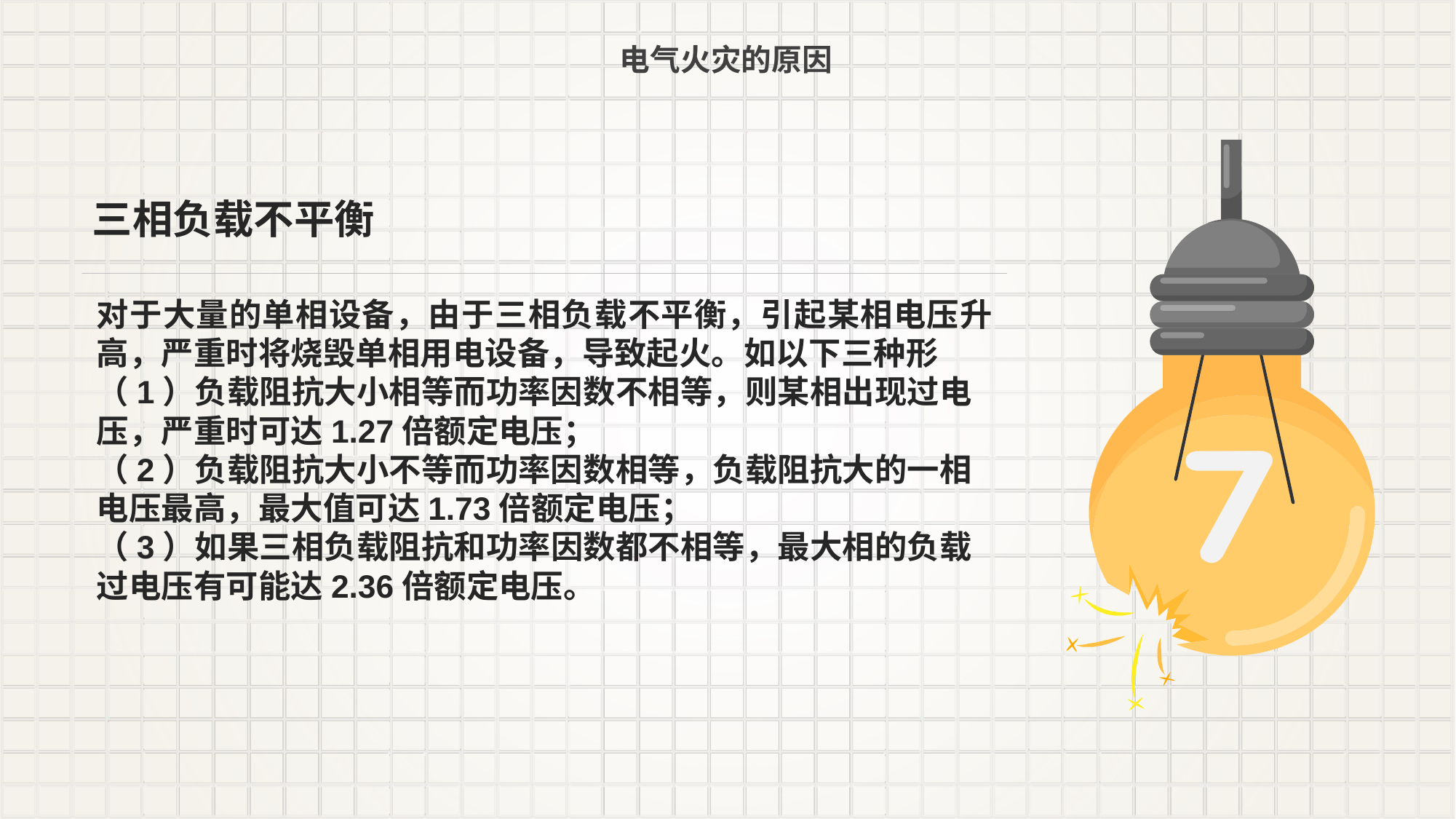

电气火灾的原因

三相负载不平衡
对于大量的单相设备，由于三相负载不平衡，引起某相电压升高，严重时将烧毁单相用电设备，导致起火。如以下三种形
（1）负载阻抗大小相等而功率因数不相等，则某相出现过电压，严重时可达1.27倍额定电压；
（2）负载阻抗大小不等而功率因数相等，负载阻抗大的一相电压最高，最大值可达1.73倍额定电压；
（3）如果三相负载阻抗和功率因数都不相等，最大相的负载过电压有可能达2.36倍额定电压。
7